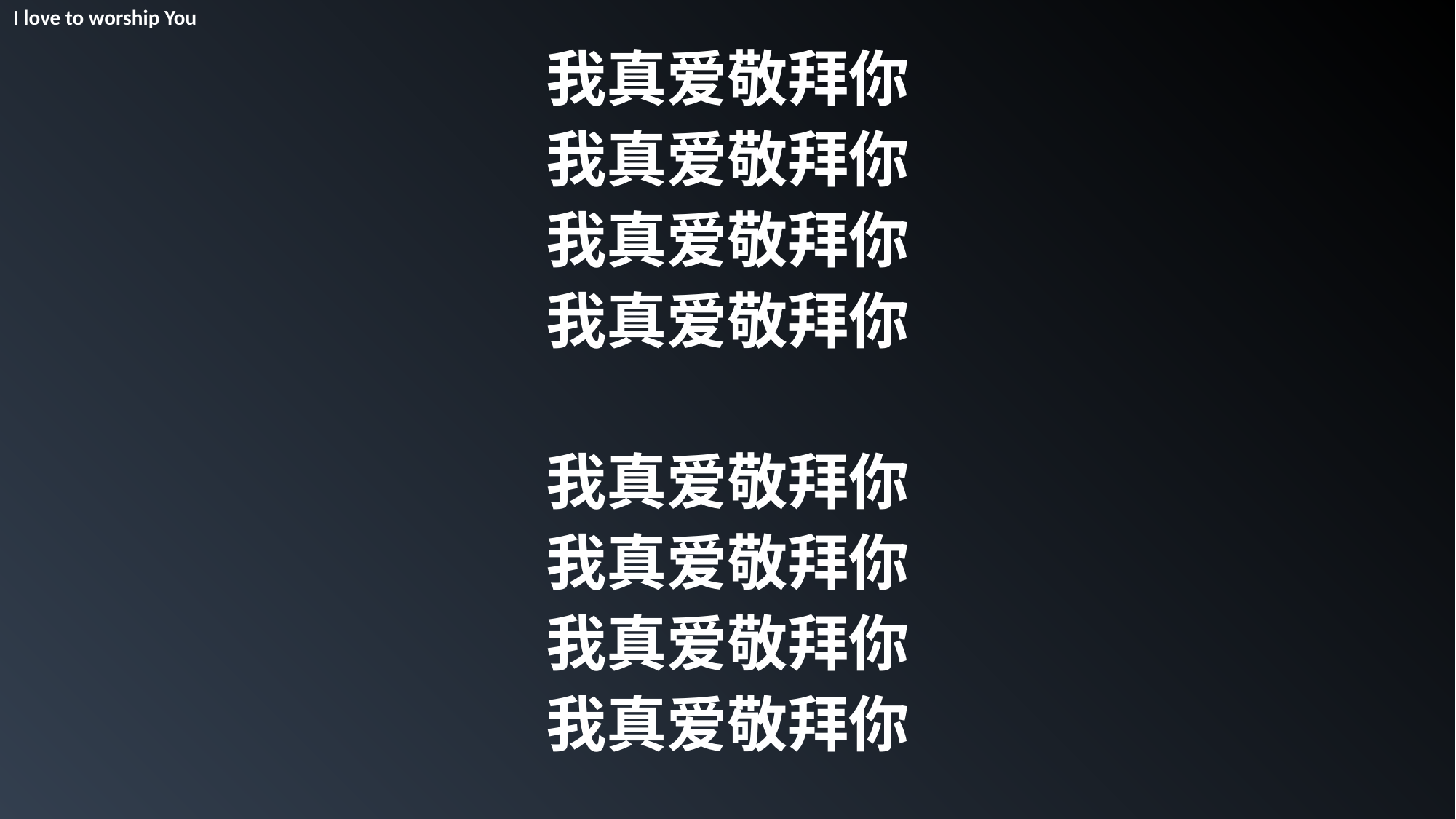

I love to worship You
我真爱敬拜你
我真爱敬拜你
我真爱敬拜你
我真爱敬拜你

我真爱敬拜你
我真爱敬拜你
我真爱敬拜你
我真爱敬拜你